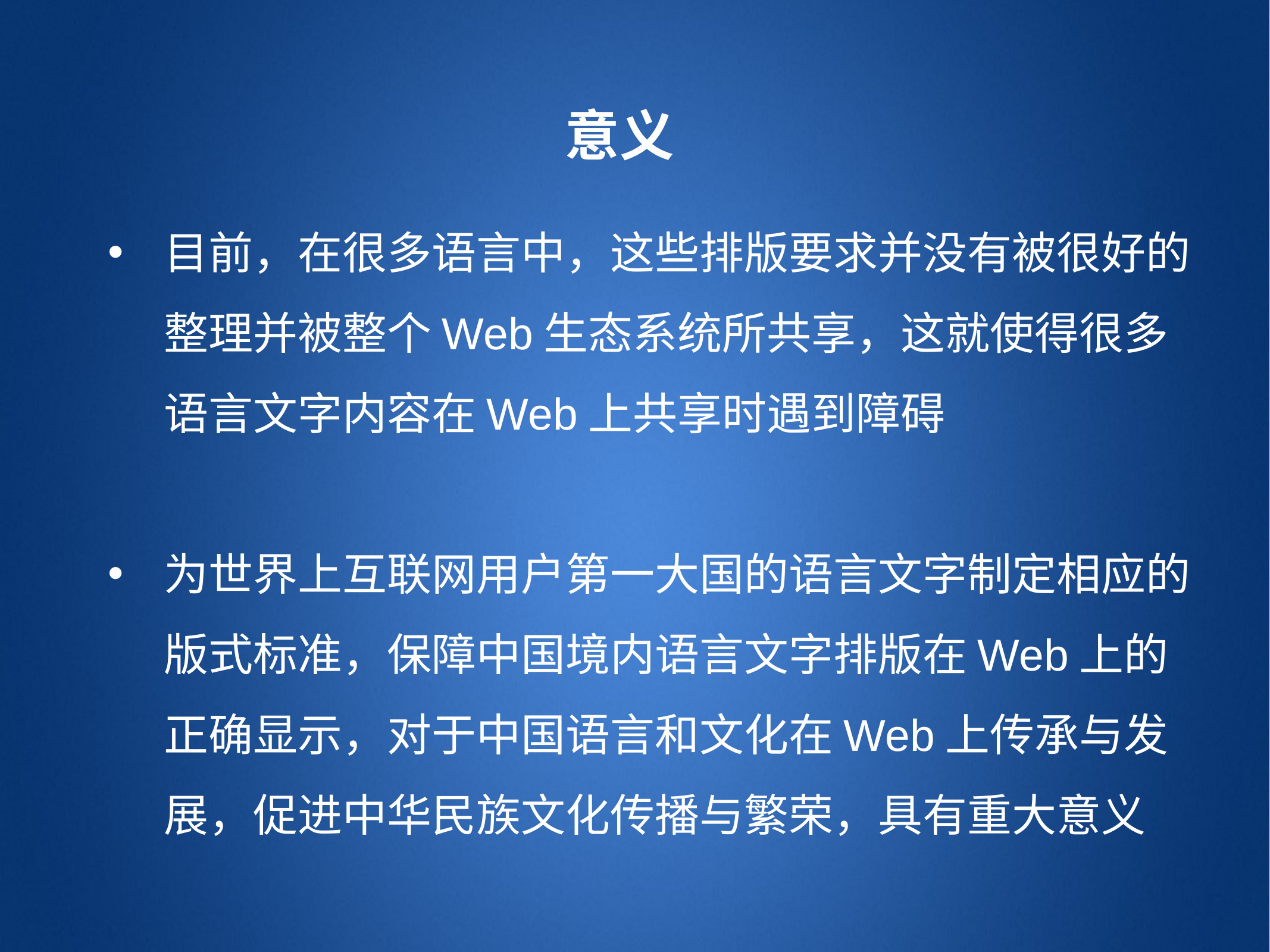

意义
目前，在很多语言中，这些排版要求并没有被很好的整理并被整个Web生态系统所共享，这就使得很多语言文字内容在Web上共享时遇到障碍

为世界上互联网用户第一大国的语言文字制定相应的版式标准，保障中国境内语言文字排版在Web上的正确显示，对于中国语言和文化在Web上传承与发展，促进中华民族文化传播与繁荣，具有重大意义